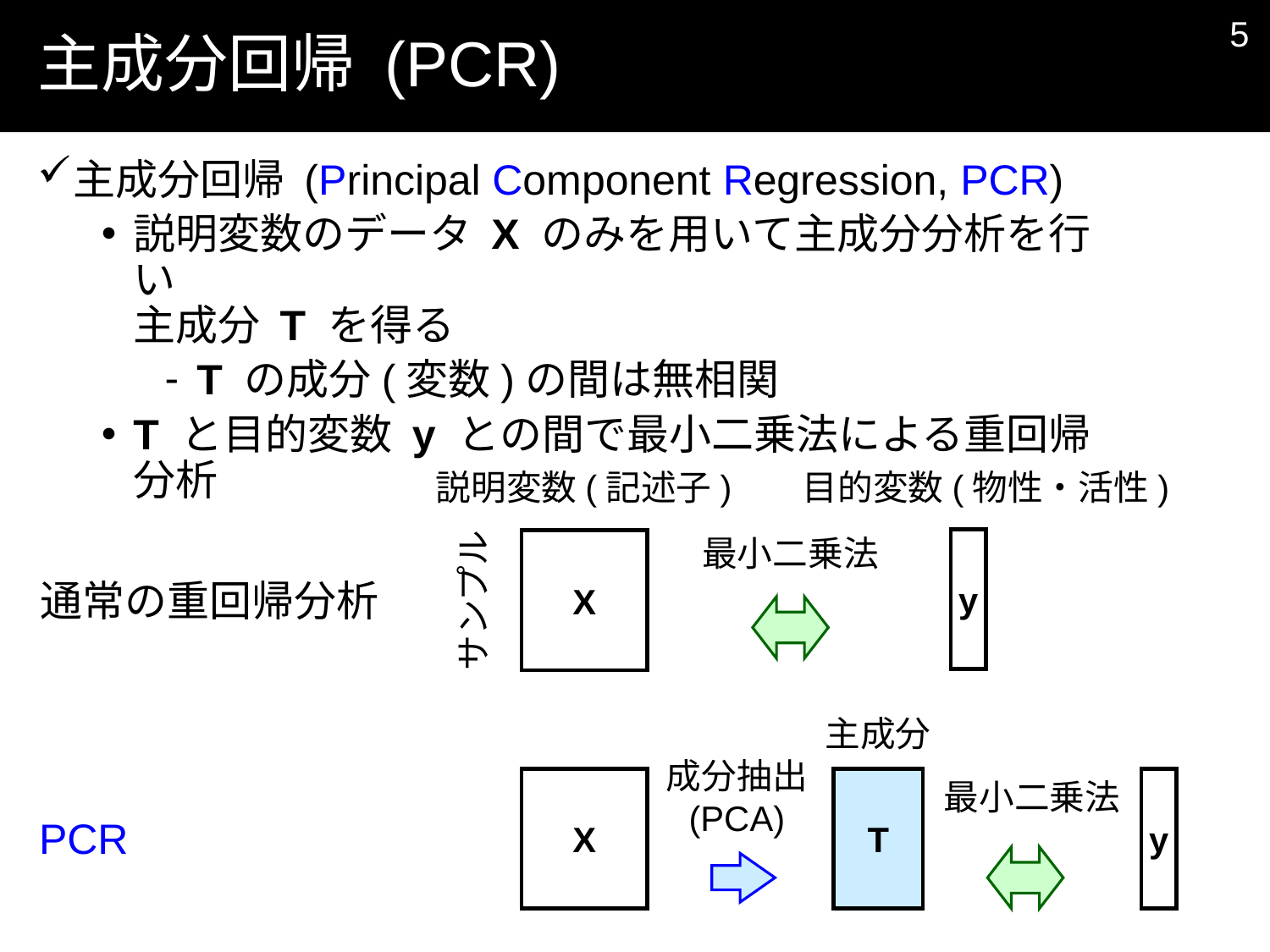

5
# 主成分回帰 (PCR)
主成分回帰 (Principal Component Regression, PCR)
説明変数のデータ X のみを用いて主成分分析を行い
主成分 T を得る
T の成分(変数)の間は無相関
T と目的変数 y との間で最小二乗法による重回帰分析
説明変数(記述子)
目的変数(物性・活性)
最小二乗法
y
X
通常の重回帰分析
サンプル

主成分
成分抽出
(PCA)
X
T
最小二乗法
y
PCR